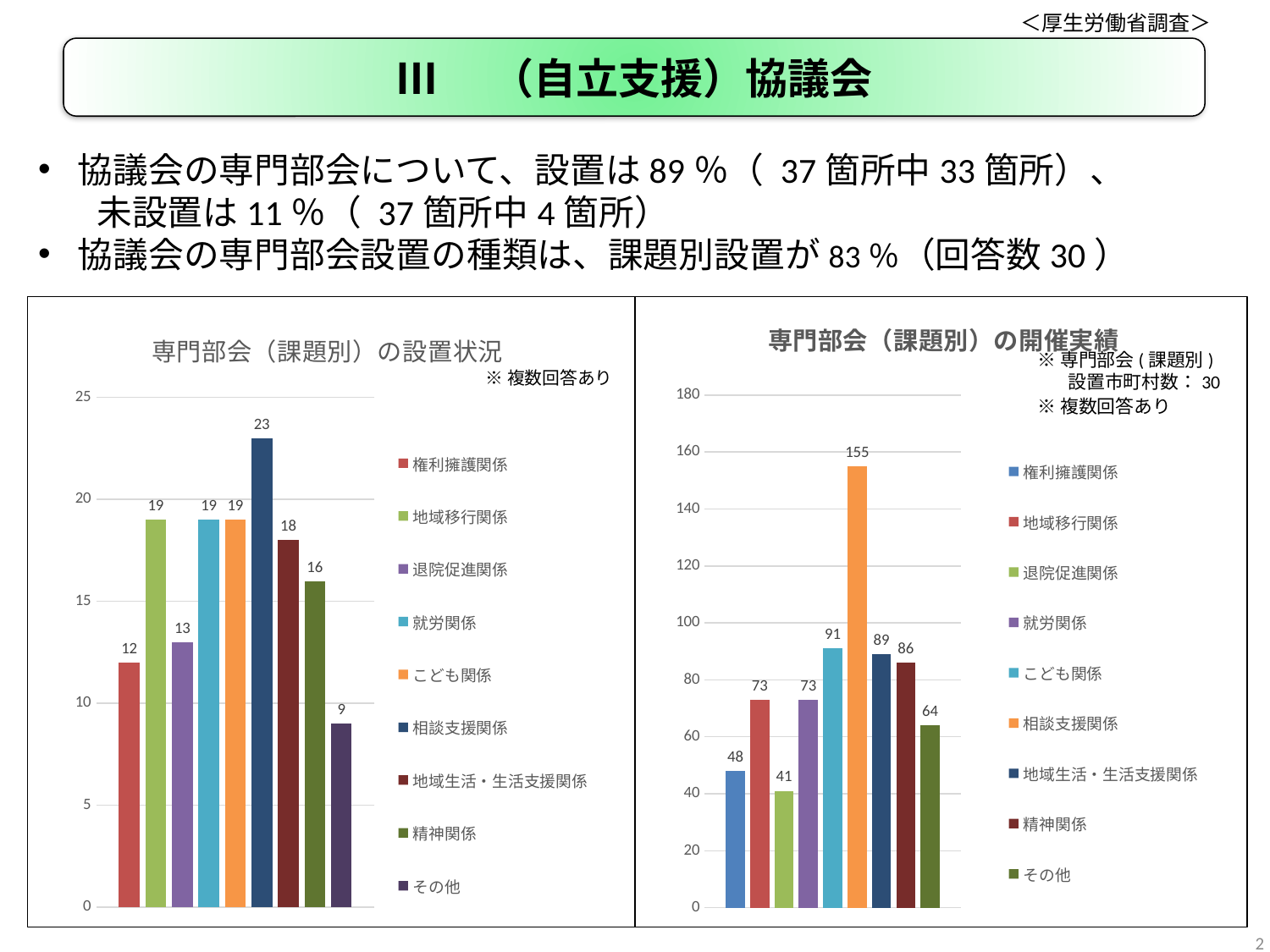

＜厚生労働省調査＞
Ⅲ　（自立支援）協議会

協議会の専門部会について、設置は89％（ 37箇所中33箇所）、
　   未設置は11％（ 37箇所中4箇所）
協議会の専門部会設置の種類は、課題別設置が83％（回答数30）

### Chart: 専門部会（課題別）の開催実績

| Category | 権利擁護関係 | 地域移行関係 | 退院促進関係 | 就労関係 | こども関係 | 相談支援関係 | 地域生活・生活支援関係 | 精神関係 | その他 |
|---|---|---|---|---|---|---|---|---|---|

### Chart

| Category |
|---|

### Chart

| Category |
|---|

### Chart: 専門部会（課題別）の設置状況

| Category | 権利擁護関係 | 地域移行関係 | 退院促進関係 | 就労関係 | こども関係 | 相談支援関係 | 地域生活・生活支援関係 | 精神関係 | その他 |
|---|---|---|---|---|---|---|---|---|---|
※専門部会(課題別)
 　 設置市町村数：30

※複数回答あり
※複数回答あり
2